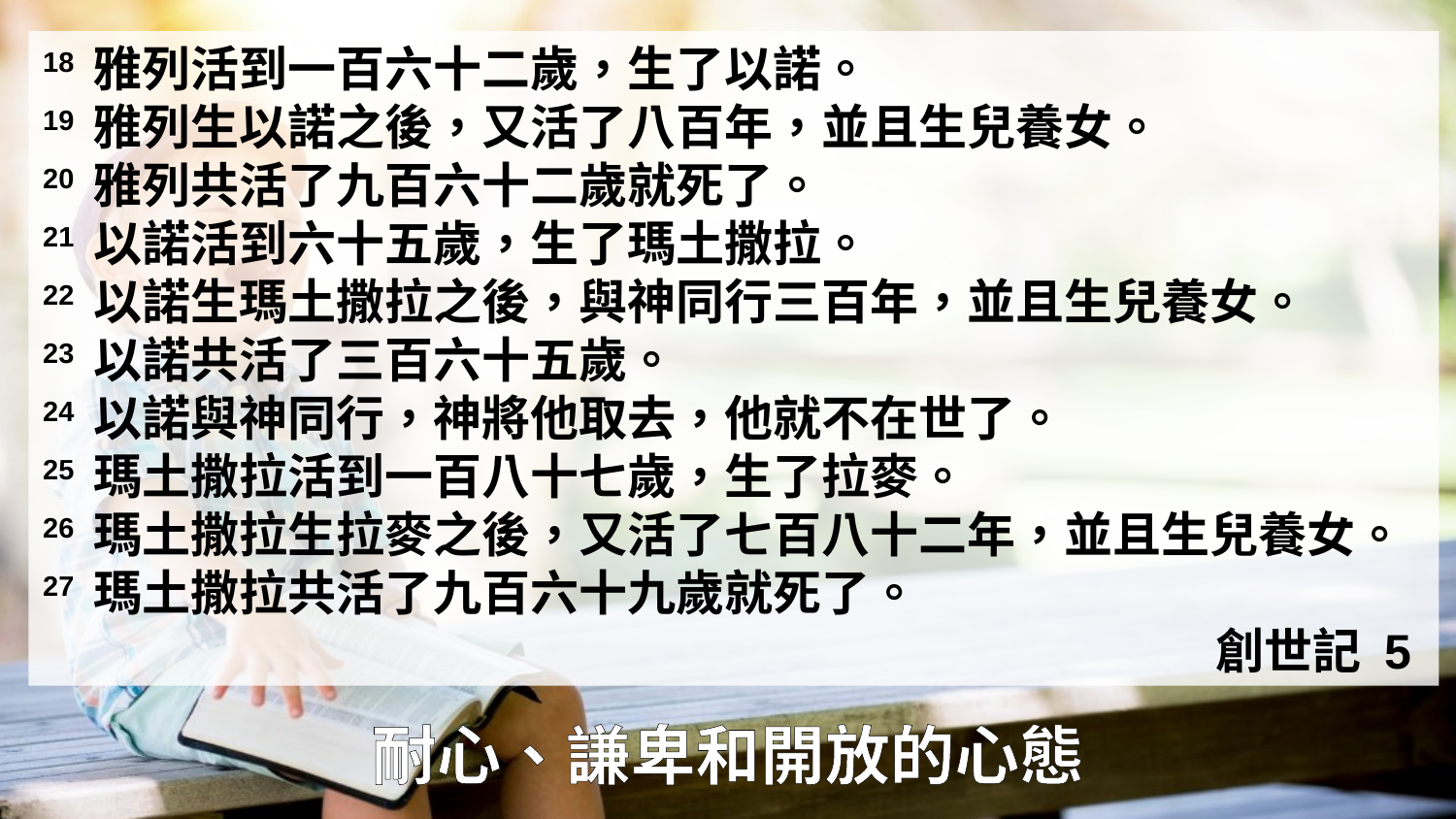

18 雅列活到一百六十二歲，生了以諾。
19 雅列生以諾之後，又活了八百年，並且生兒養女。
20 雅列共活了九百六十二歲就死了。
21 以諾活到六十五歲，生了瑪土撒拉。
22 以諾生瑪土撒拉之後，與神同行三百年，並且生兒養女。
23 以諾共活了三百六十五歲。
24 以諾與神同行，神將他取去，他就不在世了。
25 瑪土撒拉活到一百八十七歲，生了拉麥。
26 瑪土撒拉生拉麥之後，又活了七百八十二年，並且生兒養女。
27 瑪土撒拉共活了九百六十九歲就死了。
創世記 5
耐心、謙卑和開放的心態